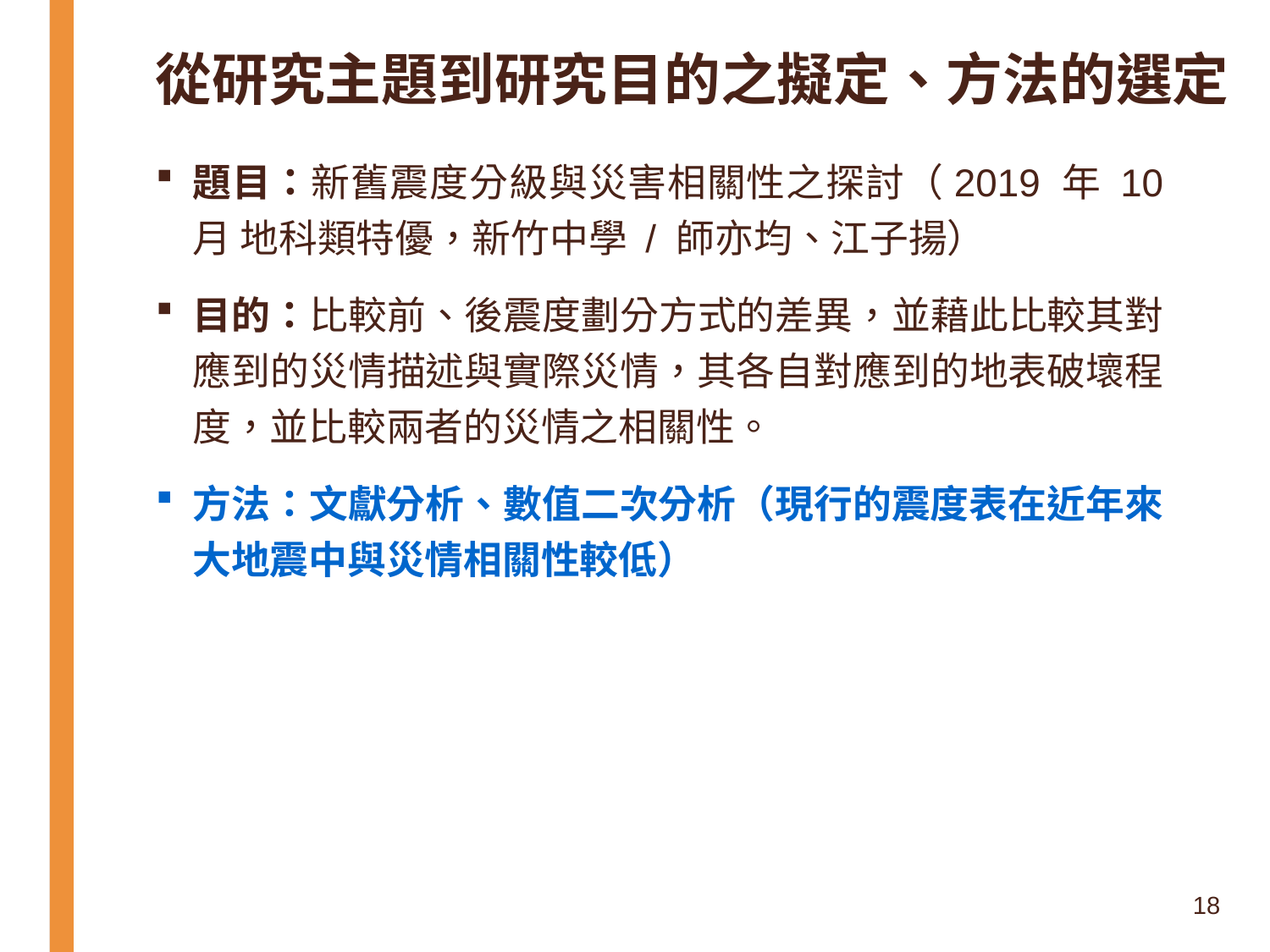

# 從研究主題到研究目的之擬定、方法的選定
題目：新舊震度分級與災害相關性之探討（2019 年 10 月 地科類特優，新竹中學 / 師亦均、江子揚）
目的：比較前、後震度劃分方式的差異，並藉此比較其對應到的災情描述與實際災情，其各自對應到的地表破壞程度，並比較兩者的災情之相關性。
方法：文獻分析、數值二次分析（現行的震度表在近年來大地震中與災情相關性較低）
18